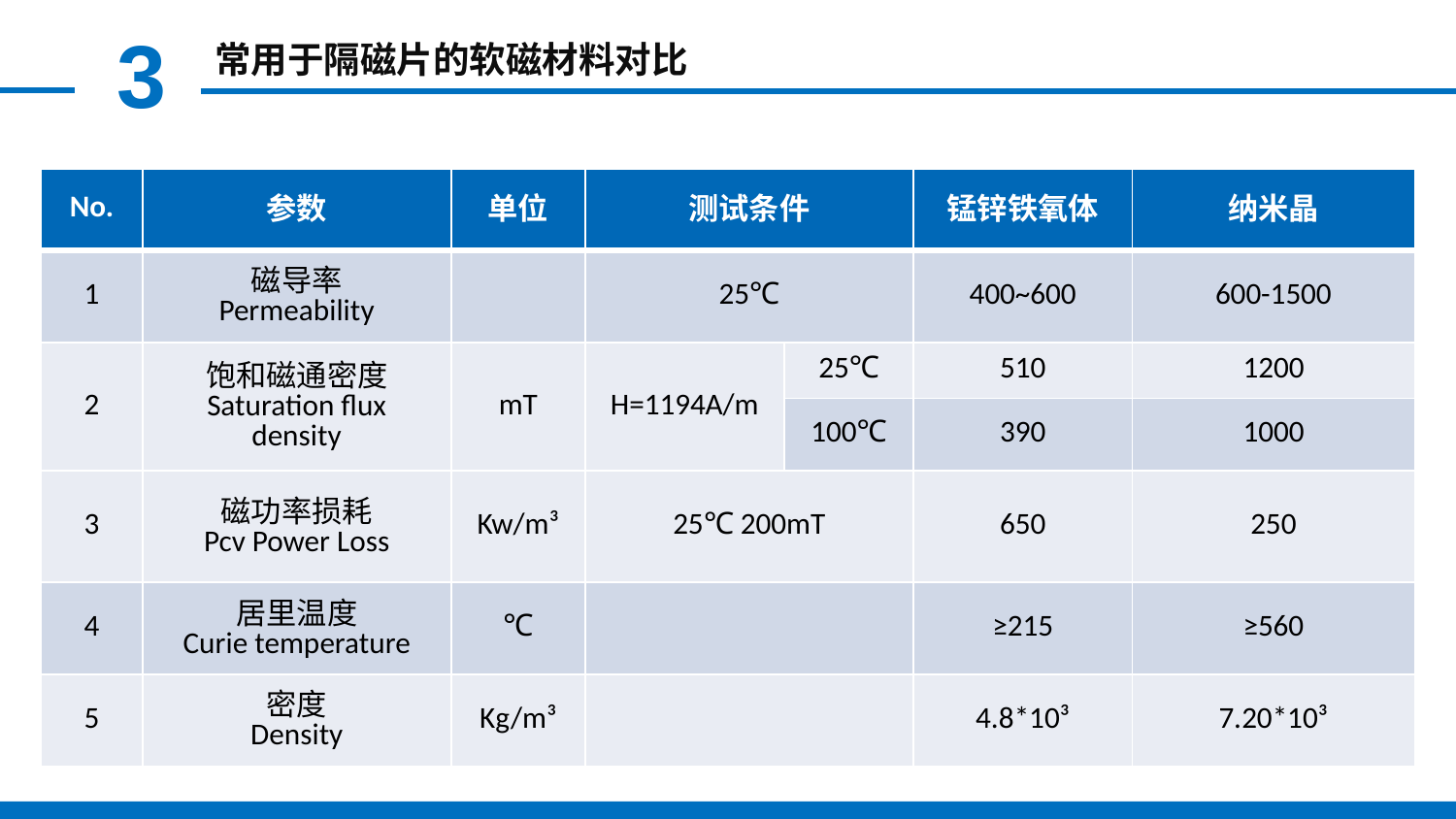

3
常用于隔磁片的软磁材料对比
| No. | 参数 | 单位 | 测试条件 |  | 锰锌铁氧体 | 纳米晶 |
| --- | --- | --- | --- | --- | --- | --- |
| 1 | 磁导率 Permeability |  | 25℃ |  | 400~600 | 600-1500 |
| 2 | 饱和磁通密度 Saturation flux density | mT | H=1194A/m | 25℃ | 510 | 1200 |
|  |  |  |  | 100℃ | 390 | 1000 |
| 3 | 磁功率损耗 Pcv Power Loss | Kw/m³ | 25℃ 200mT |  | 650 | 250 |
| 4 | 居里温度 Curie temperature | ℃ |  |  | ≥215 | ≥560 |
| 5 | 密度 Density | Kg/m³ |  |  | 4.8\*10³ | 7.20\*10³ |